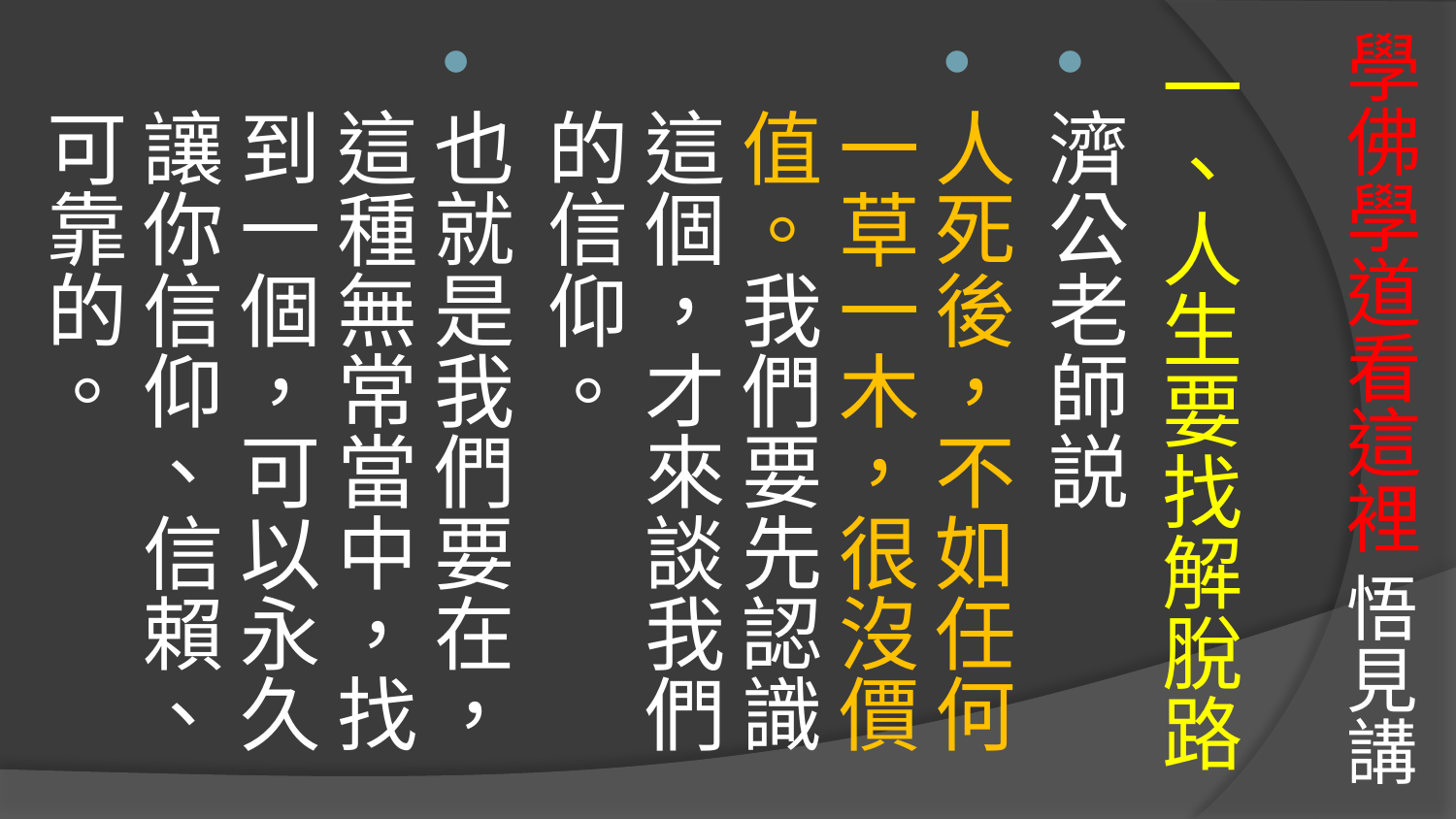

# 學佛學道看這裡 悟見講
一、人生要找解脫路
濟公老師説
人死後，不如任何一草一木，很沒價值。我們要先認識這個，才來談我們的信仰。
也就是我們要在，這種無常當中，找到一個，可以永久讓你信仰、信賴、可靠的。